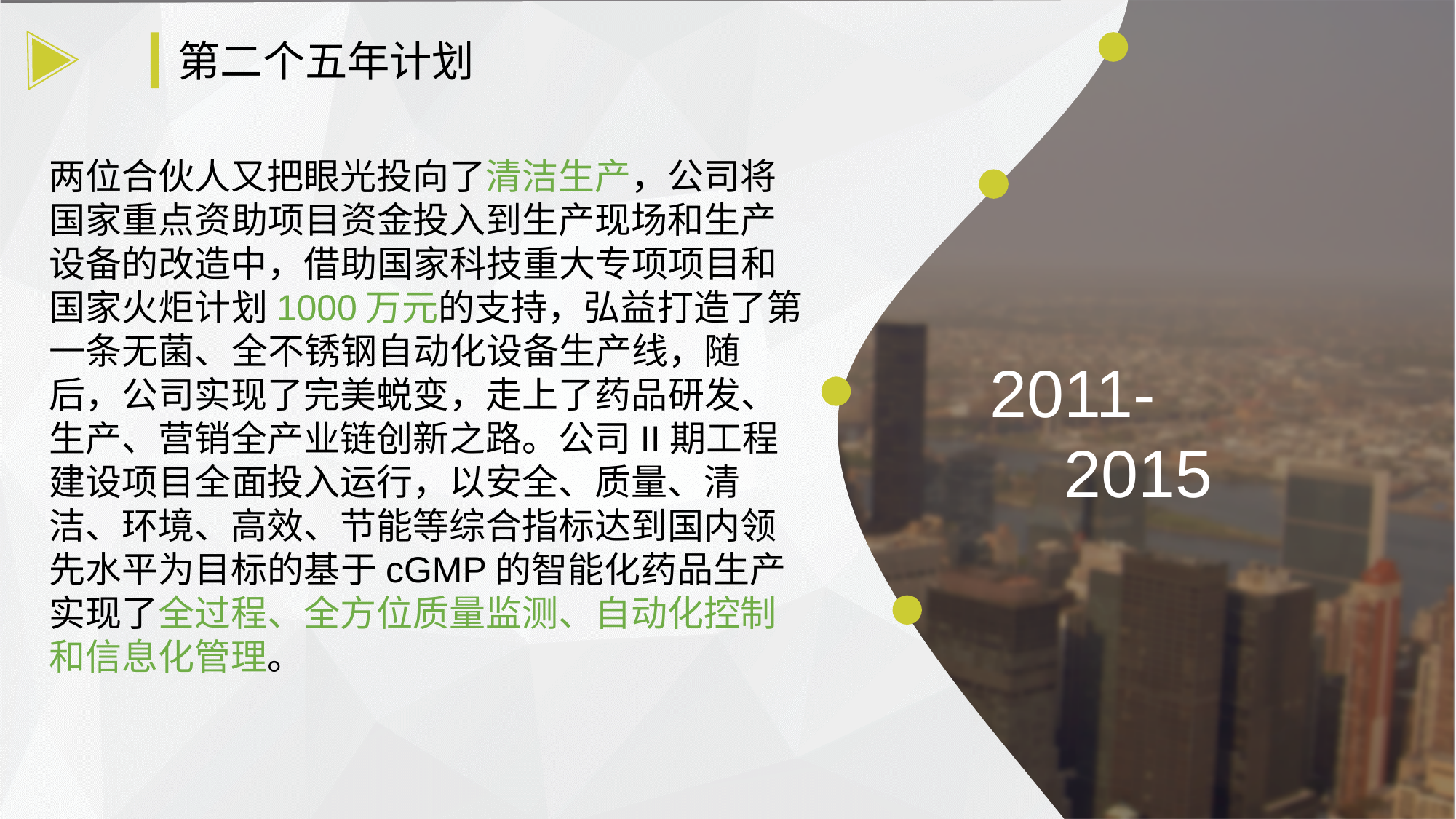

第二个五年计划

两位合伙人又把眼光投向了清洁生产，公司将国家重点资助项目资金投入到生产现场和生产设备的改造中，借助国家科技重大专项项目和国家火炬计划1000万元的支持，弘益打造了第一条无菌、全不锈钢自动化设备生产线，随后，公司实现了完美蜕变，走上了药品研发、生产、营销全产业链创新之路。公司II期工程建设项目全面投入运行，以安全、质量、清洁、环境、高效、节能等综合指标达到国内领先水平为目标的基于cGMP的智能化药品生产实现了全过程、全方位质量监测、自动化控制和信息化管理。

2011-
    2015